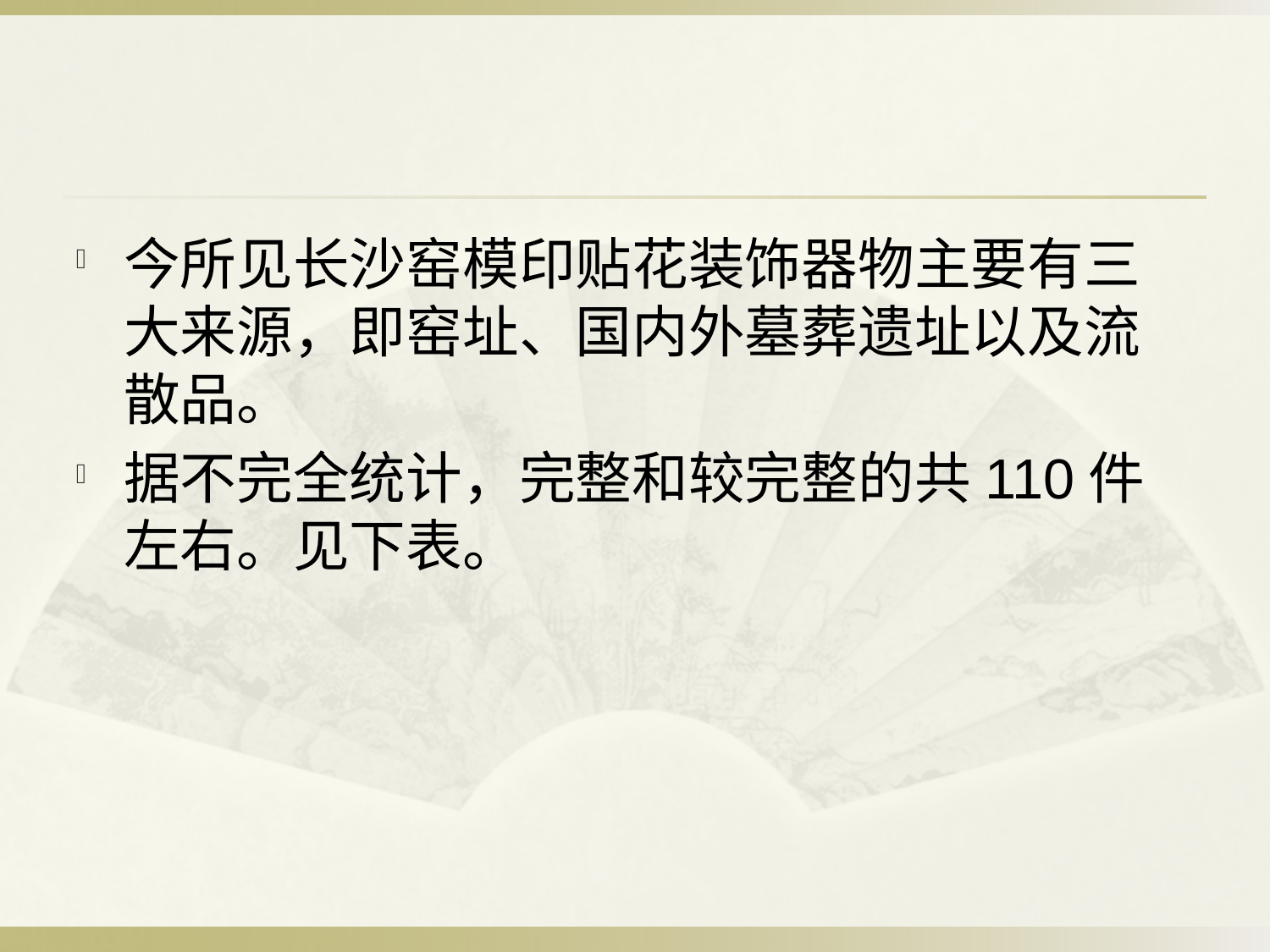

#
今所见长沙窑模印贴花装饰器物主要有三大来源，即窑址、国内外墓葬遗址以及流散品。
据不完全统计，完整和较完整的共110件左右。见下表。